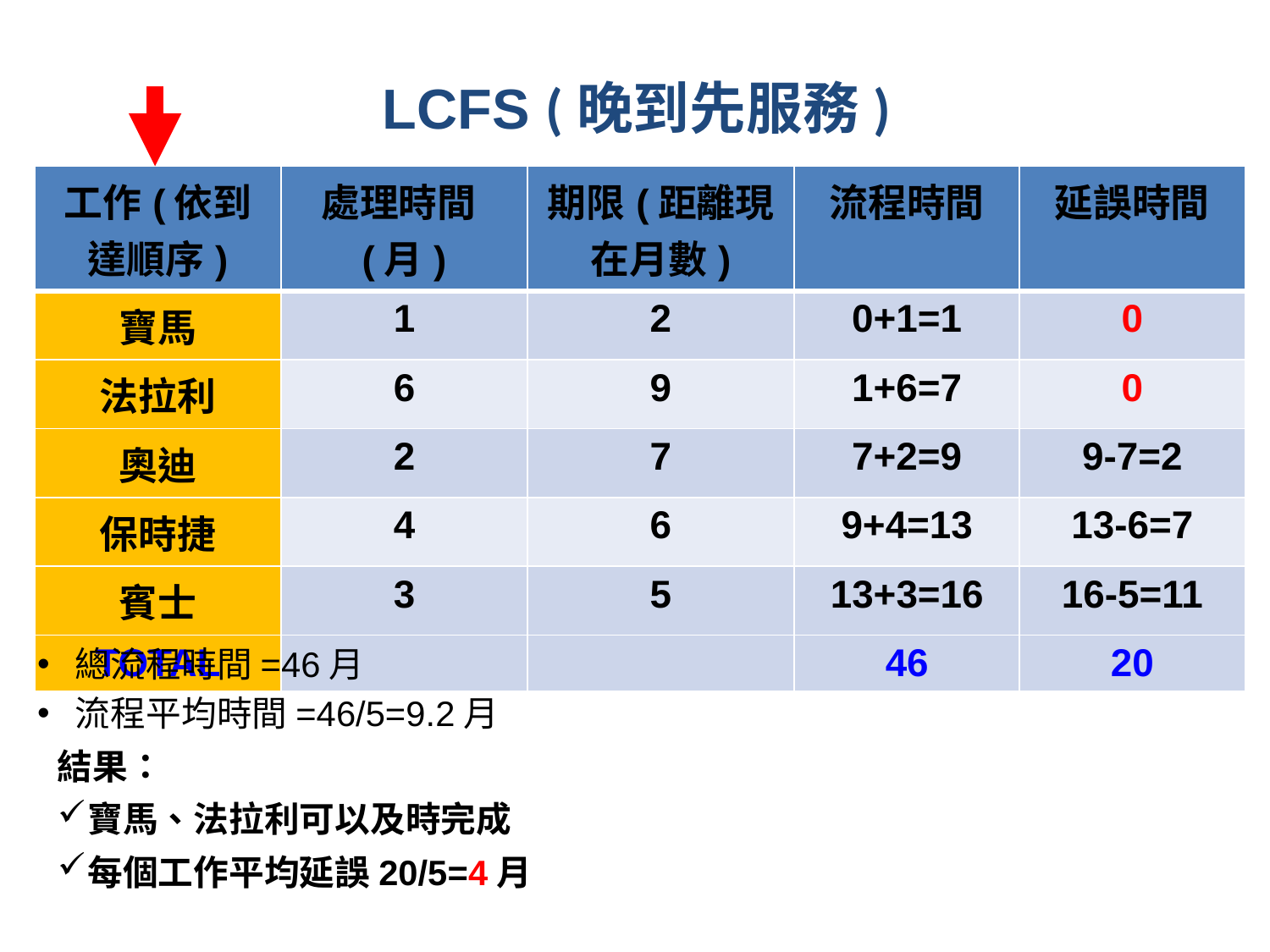

LCFS (晚到先服務)

| 工作(依到達順序) | 處理時間(月) | 期限(距離現在月數) | 流程時間 | 延誤時間 |
| --- | --- | --- | --- | --- |
| 寶馬 | 1 | 2 | 0+1=1 | 0 |
| 法拉利 | 6 | 9 | 1+6=7 | 0 |
| 奧迪 | 2 | 7 | 7+2=9 | 9-7=2 |
| 保時捷 | 4 | 6 | 9+4=13 | 13-6=7 |
| 賓士 | 3 | 5 | 13+3=16 | 16-5=11 |
| TOTAL |  |  | 46 | 20 |
總流程時間=46月
流程平均時間=46/5=9.2月
結果：
寶馬、法拉利可以及時完成
每個工作平均延誤20/5=4月